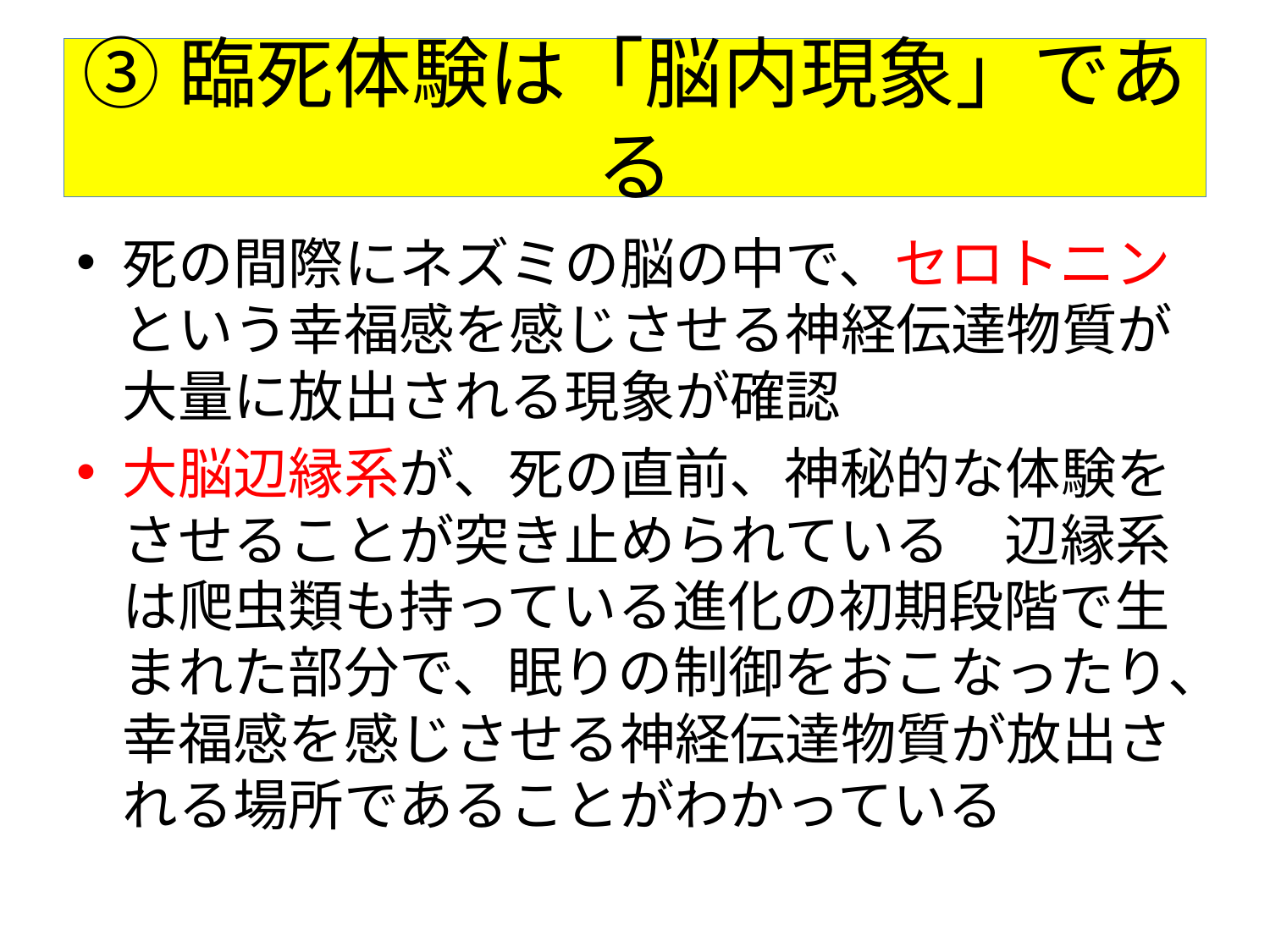

# ③臨死体験は「脳内現象」である
死の間際にネズミの脳の中で、セロトニンという幸福感を感じさせる神経伝達物質が大量に放出される現象が確認
大脳辺縁系が、死の直前、神秘的な体験をさせることが突き止められている　辺縁系は爬虫類も持っている進化の初期段階で生まれた部分で、眠りの制御をおこなったり、幸福感を感じさせる神経伝達物質が放出される場所であることがわかっている